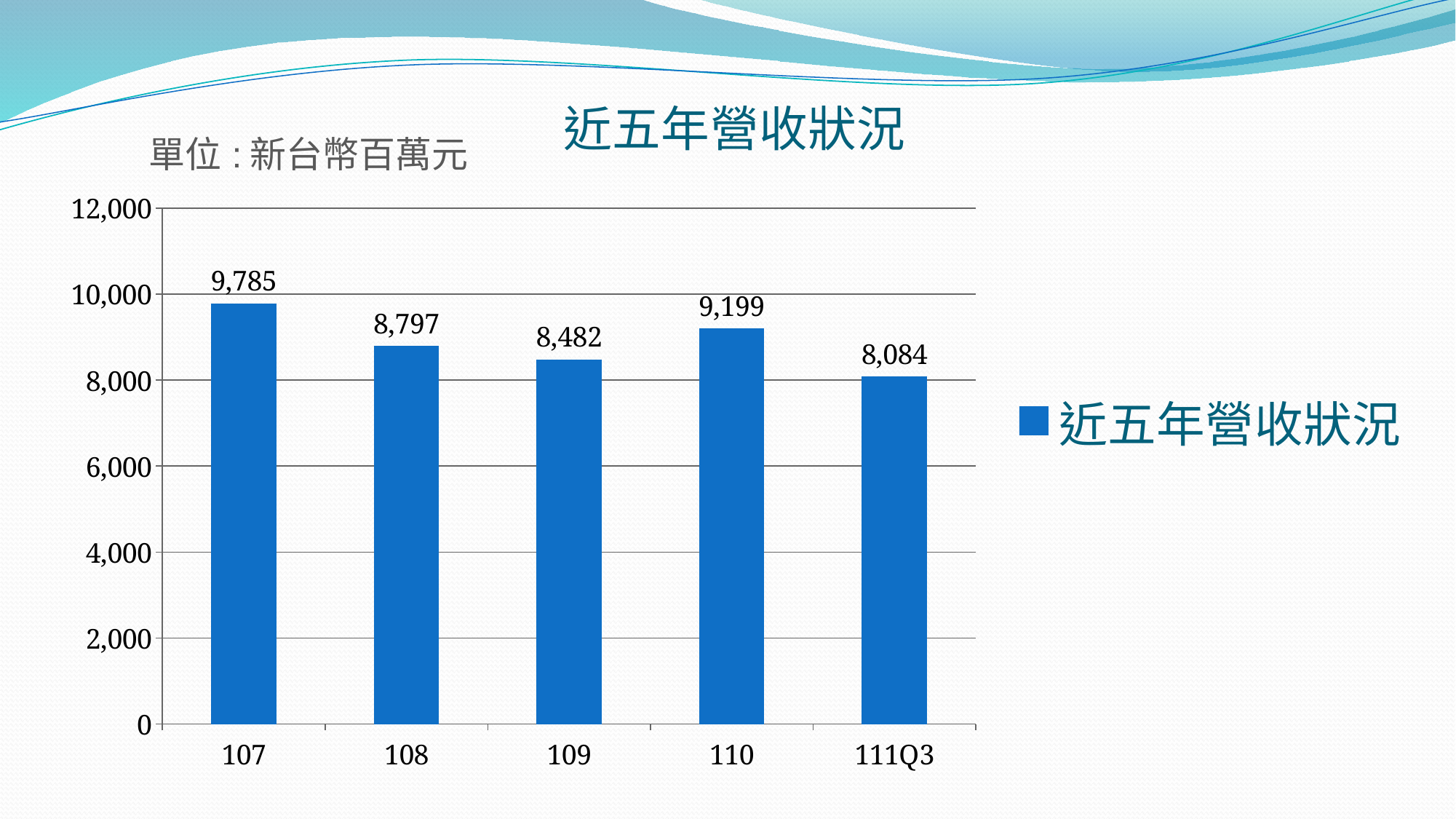

### Chart:

| Category | 近五年營收狀況 |
|---|---|
| 107 | 9785.0 |
| 108 | 8797.0 |
| 109 | 8482.0 |
| 110 | 9199.0 |
| 111Q3 | 8084.0 |